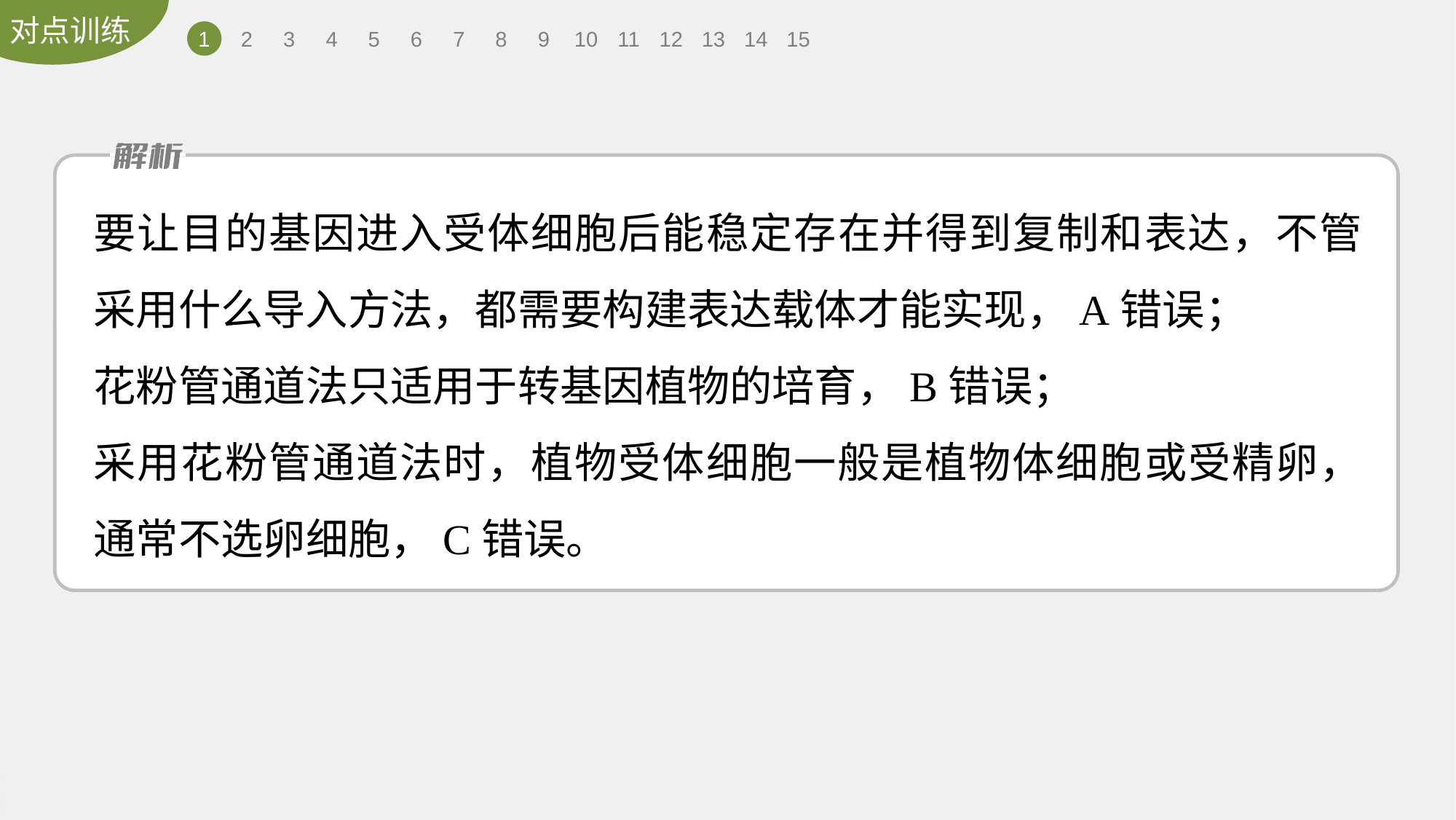

1
2
3
4
5
6
7
8
9
10
11
12
13
14
15

要让目的基因进入受体细胞后能稳定存在并得到复制和表达，不管采用什么导入方法，都需要构建表达载体才能实现，A错误；
花粉管通道法只适用于转基因植物的培育，B错误；
采用花粉管通道法时，植物受体细胞一般是植物体细胞或受精卵，通常不选卵细胞，C错误。